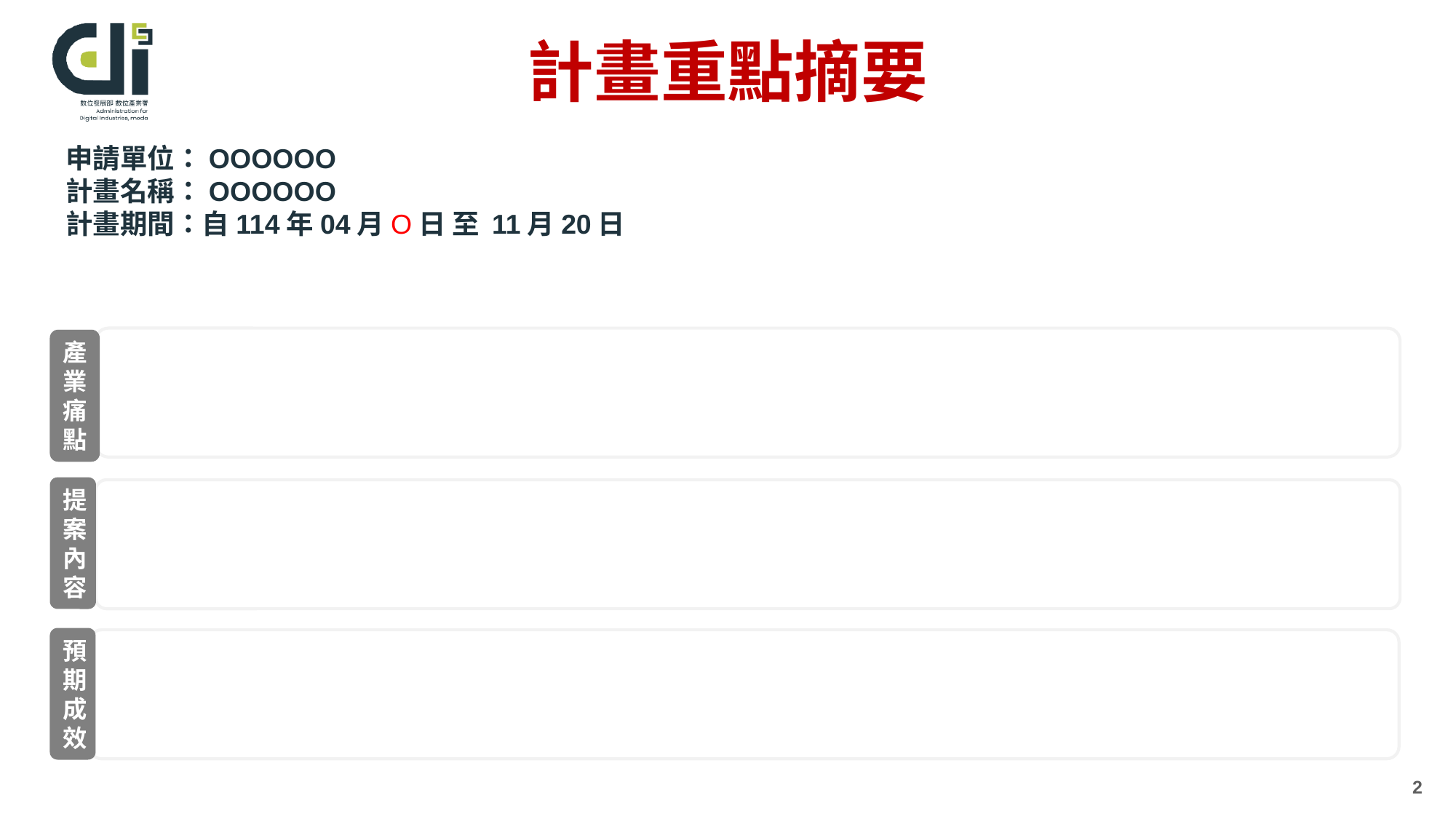

# 計畫重點摘要
申請單位：OOOOOO
計畫名稱：OOOOOO
計畫期間：自114年04月O日 至 11月20日

產業痛點
提案內容

預期成效

2